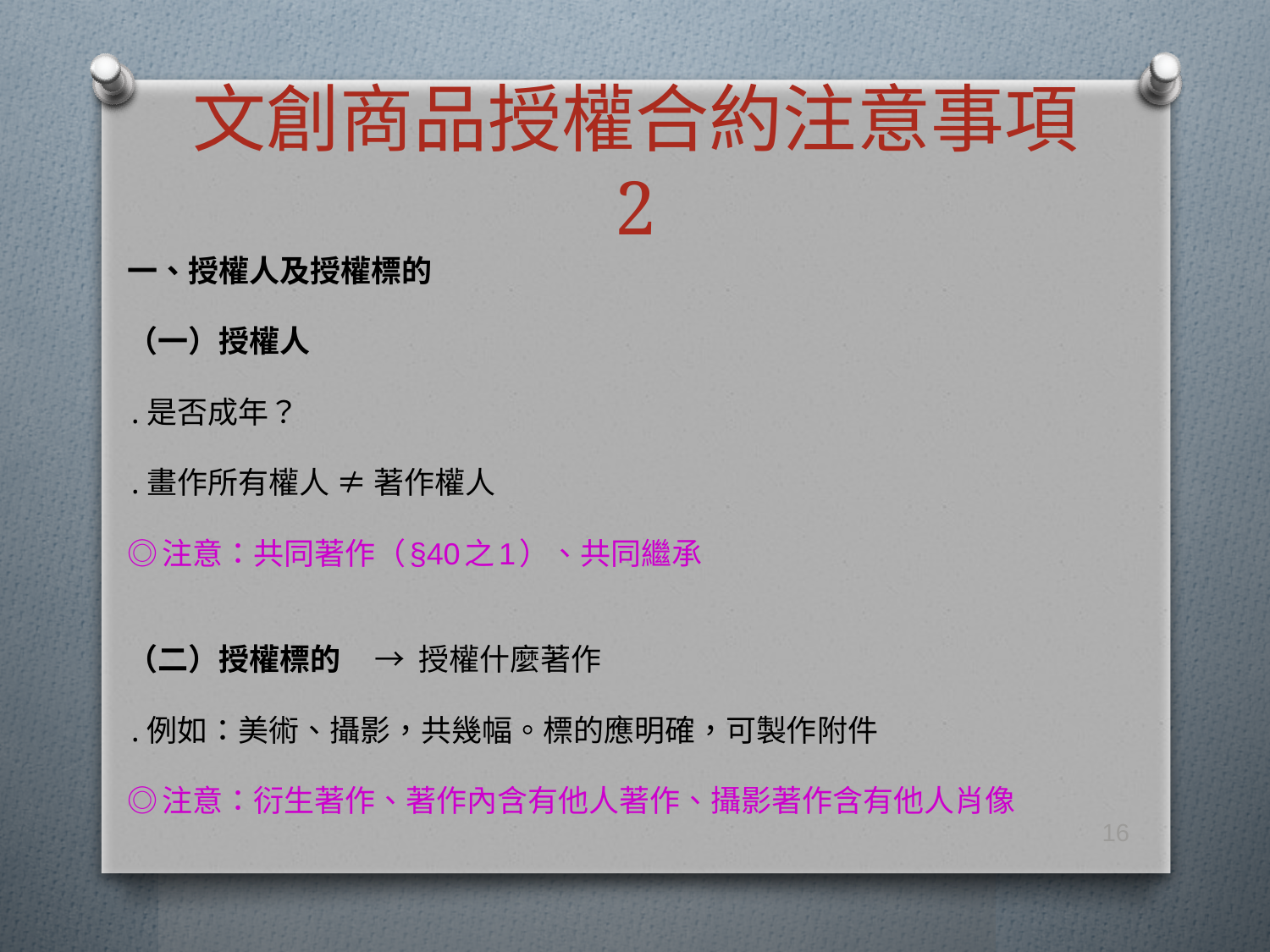

# 文創商品授權合約注意事項 2

一、授權人及授權標的

（一）授權人

․是否成年？

․畫作所有權人 ≠ 著作權人

◎注意：共同著作（§40之1）、共同繼承

（二）授權標的     →  授權什麼著作

․例如：美術、攝影，共幾幅。標的應明確，可製作附件

◎注意：衍生著作、著作內含有他人著作、攝影著作含有他人肖像

16